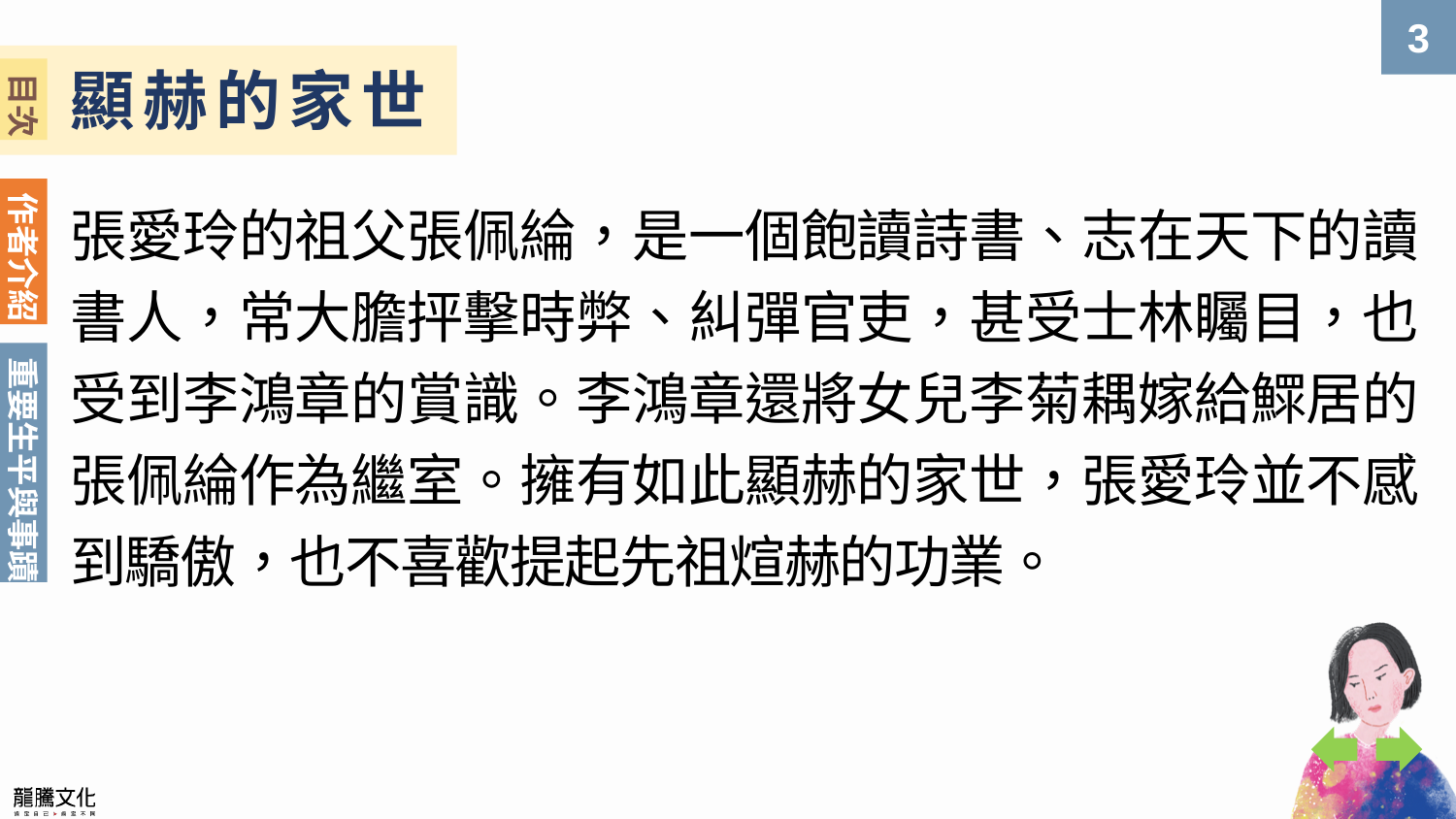

顯赫的家世
目次
張愛玲的祖父張佩綸，是一個飽讀詩書、志在天下的讀書人，常大膽抨擊時弊、糾彈官吏，甚受士林矚目，也受到李鴻章的賞識。李鴻章還將女兒李菊耦嫁給鰥居的張佩綸作為繼室。擁有如此顯赫的家世，張愛玲並不感到驕傲，也不喜歡提起先祖煊赫的功業。
重要生平與事蹟